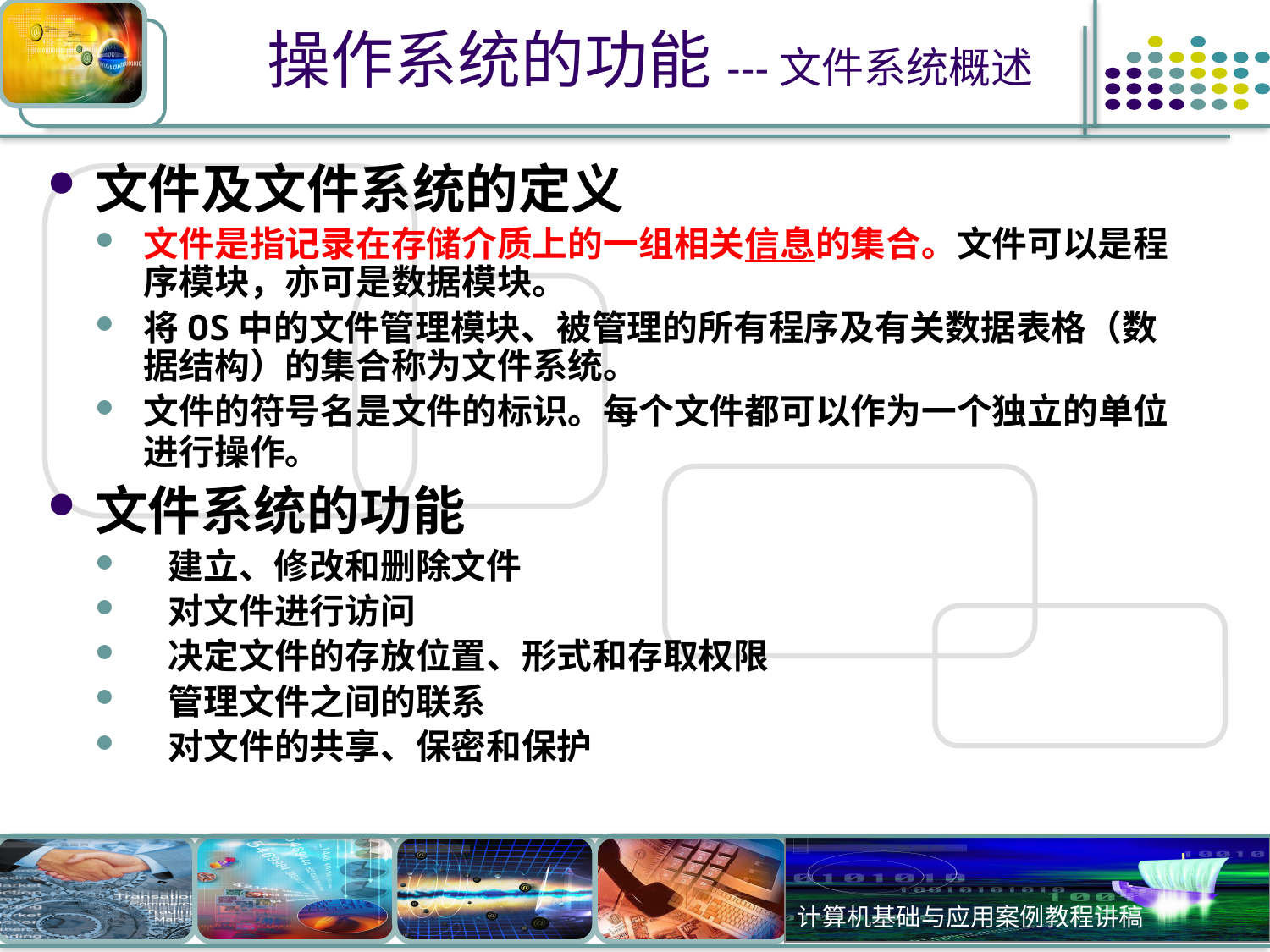

# 操作系统的功能---文件系统概述
文件及文件系统的定义
文件是指记录在存储介质上的一组相关信息的集合。文件可以是程序模块，亦可是数据模块。
将OS中的文件管理模块、被管理的所有程序及有关数据表格（数据结构）的集合称为文件系统。
文件的符号名是文件的标识。每个文件都可以作为一个独立的单位进行操作。
文件系统的功能
  建立、修改和删除文件
  对文件进行访问
  决定文件的存放位置、形式和存取权限
  管理文件之间的联系
  对文件的共享、保密和保护